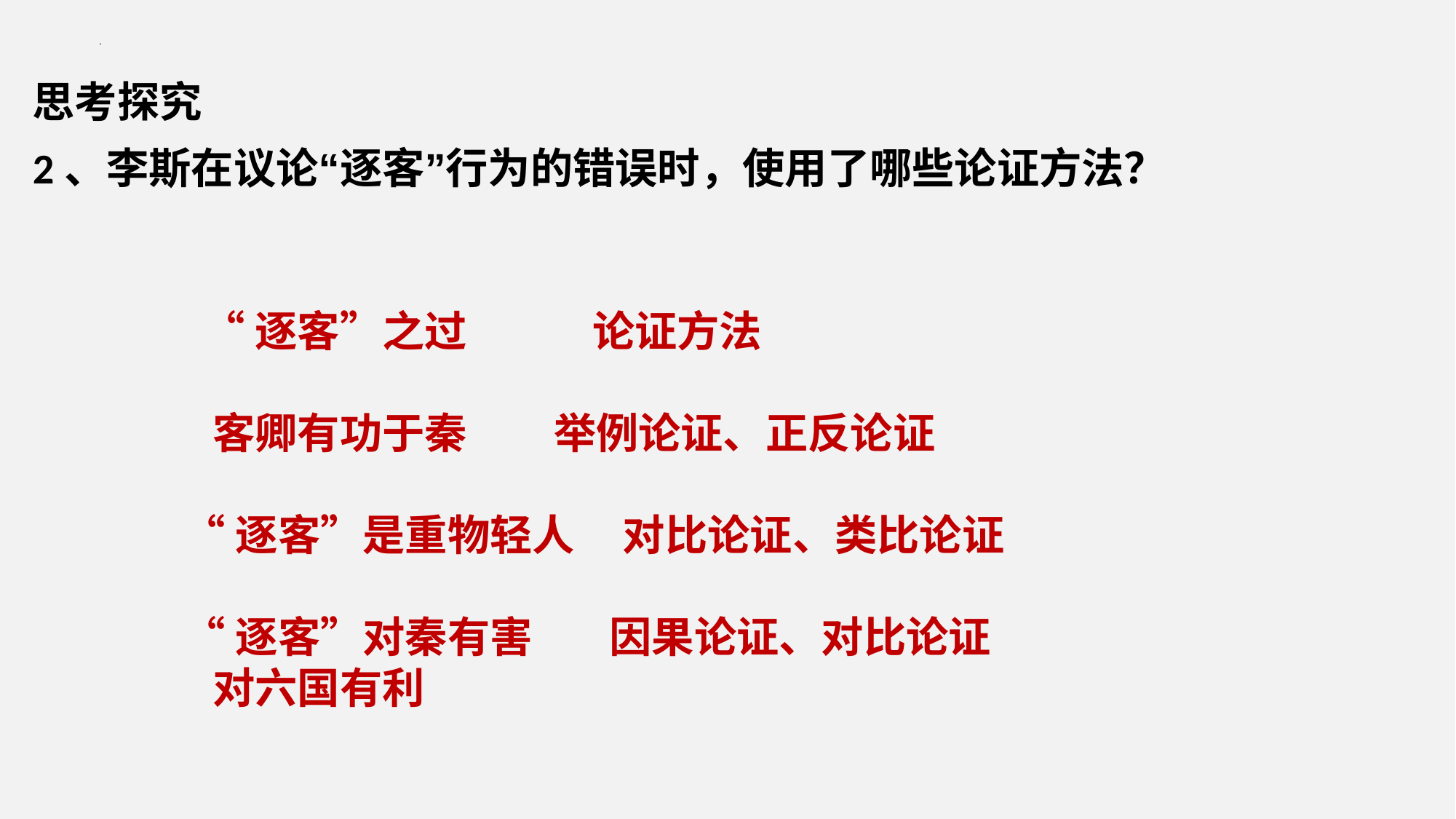

思考探究
2、李斯在议论“逐客”行为的错误时，使用了哪些论证方法？

  “逐客”之过             论证方法

  客卿有功于秦         举例论证、正反论证

“逐客”是重物轻人     对比论证、类比论证

“逐客”对秦有害        因果论证、对比论证
  对六国有利